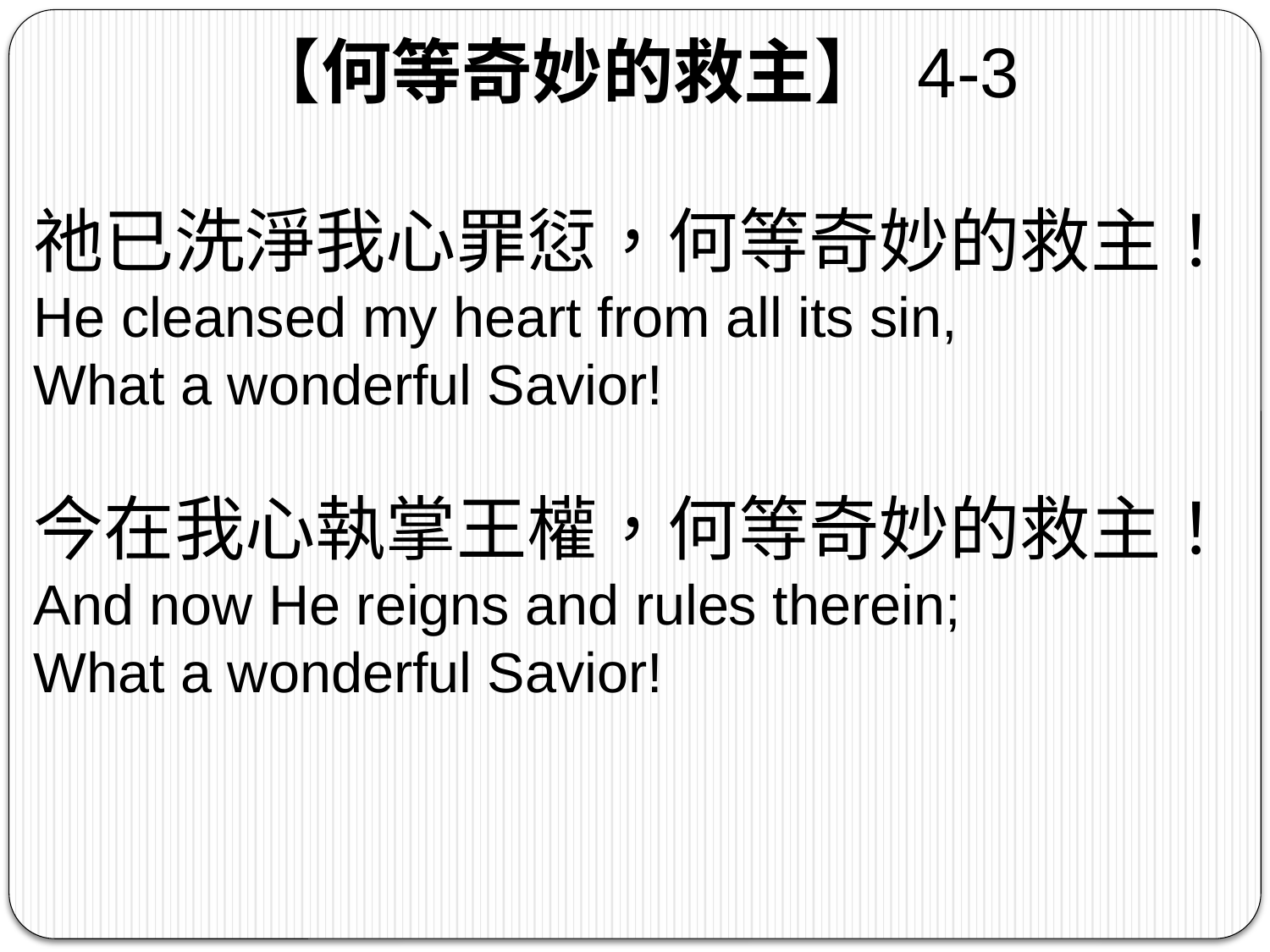

【何等奇妙的救主】 4-3

祂已洗淨我心罪愆，何等奇妙的救主！
He cleansed my heart from all its sin,
What a wonderful Savior!

今在我心執掌王權，何等奇妙的救主！
And now He reigns and rules therein;
What a wonderful Savior!